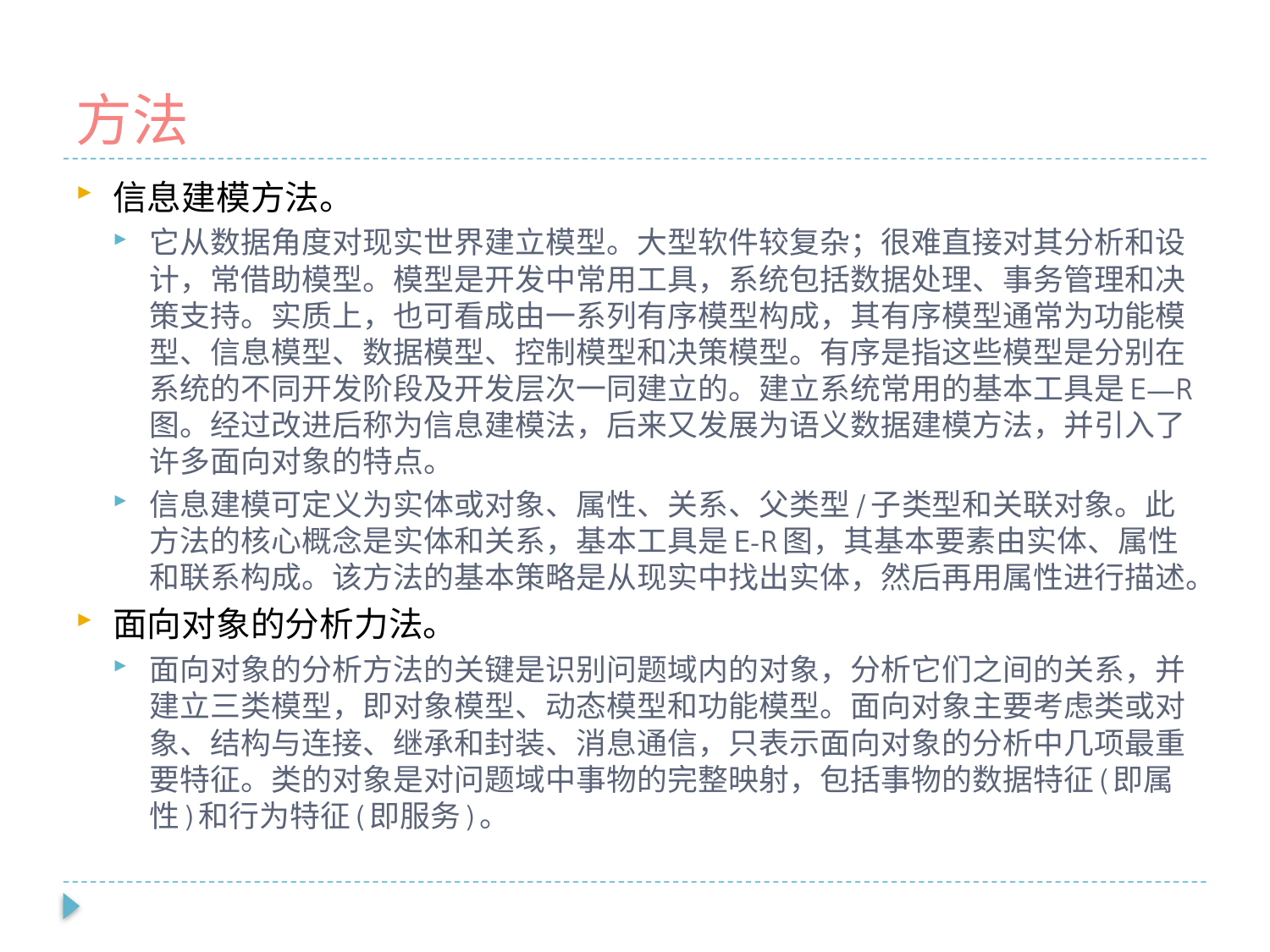

# 方法
信息建模方法。
它从数据角度对现实世界建立模型。大型软件较复杂；很难直接对其分析和设计，常借助模型。模型是开发中常用工具，系统包括数据处理、事务管理和决策支持。实质上，也可看成由一系列有序模型构成，其有序模型通常为功能模型、信息模型、数据模型、控制模型和决策模型。有序是指这些模型是分别在系统的不同开发阶段及开发层次一同建立的。建立系统常用的基本工具是E—R图。经过改进后称为信息建模法，后来又发展为语义数据建模方法，并引入了许多面向对象的特点。
信息建模可定义为实体或对象、属性、关系、父类型/子类型和关联对象。此方法的核心概念是实体和关系，基本工具是E-R图，其基本要素由实体、属性和联系构成。该方法的基本策略是从现实中找出实体，然后再用属性进行描述。
面向对象的分析力法。
面向对象的分析方法的关键是识别问题域内的对象，分析它们之间的关系，并建立三类模型，即对象模型、动态模型和功能模型。面向对象主要考虑类或对象、结构与连接、继承和封装、消息通信，只表示面向对象的分析中几项最重要特征。类的对象是对问题域中事物的完整映射，包括事物的数据特征(即属性)和行为特征(即服务)。